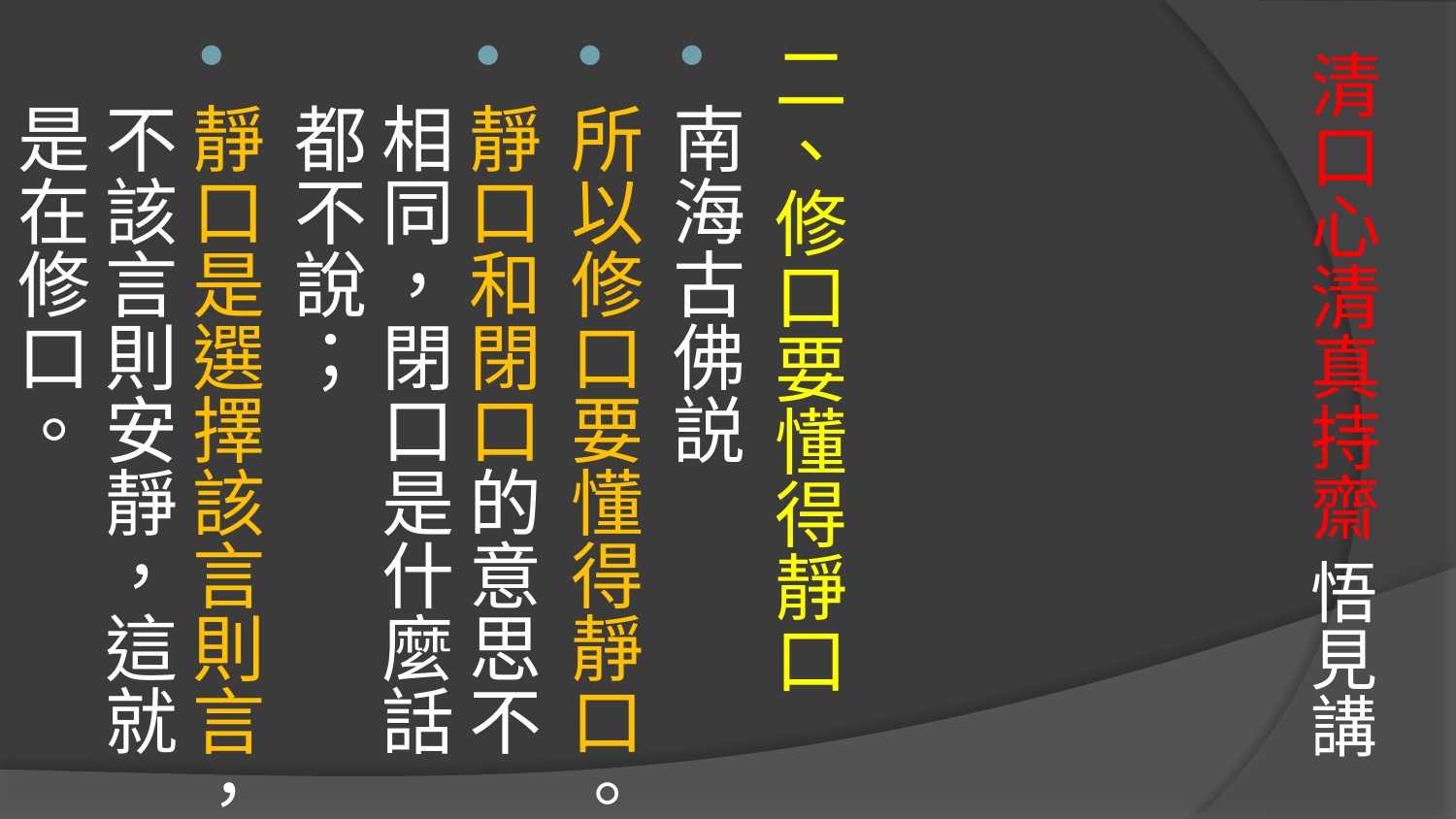

二、修口要懂得靜口
南海古佛説
所以修口要懂得靜口。
靜口和閉口的意思不相同，閉口是什麼話都不說；
靜口是選擇該言則言，不該言則安靜，這就是在修口。
# 清口心清真持齋 悟見講